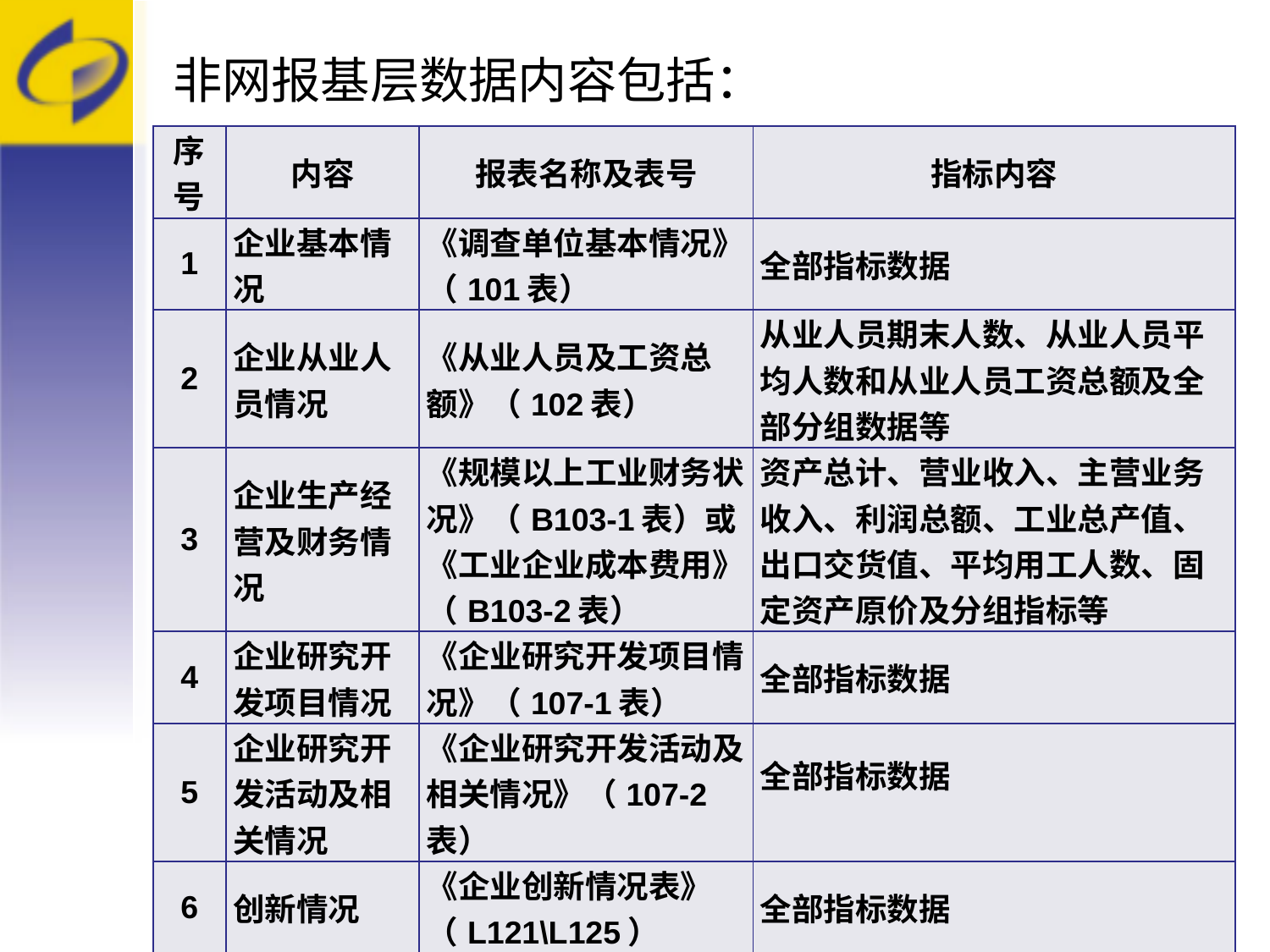

非网报基层数据内容包括：

| 序号 | 内容 | 报表名称及表号 | 指标内容 |
| --- | --- | --- | --- |
| 1 | 企业基本情况 | 《调查单位基本情况》（101表） | 全部指标数据 |
| 2 | 企业从业人员情况 | 《从业人员及工资总额》（102表） | 从业人员期末人数、从业人员平均人数和从业人员工资总额及全部分组数据等 |
| 3 | 企业生产经营及财务情况 | 《规模以上工业财务状况》（B103-1表）或《工业企业成本费用》（B103-2表） | 资产总计、营业收入、主营业务收入、利润总额、工业总产值、出口交货值、平均用工人数、固定资产原价及分组指标等 |
| 4 | 企业研究开发项目情况 | 《企业研究开发项目情况》（107-1表） | 全部指标数据 |
| 5 | 企业研究开发活动及相关情况 | 《企业研究开发活动及相关情况》（107-2表） | 全部指标数据 |
| 6 | 创新情况 | 《企业创新情况表》（L121\L125） | 全部指标数据 |
| 7 | 企业家问卷 | 《企业家问卷》 （L122\L126） | 全部指标数据 |
21